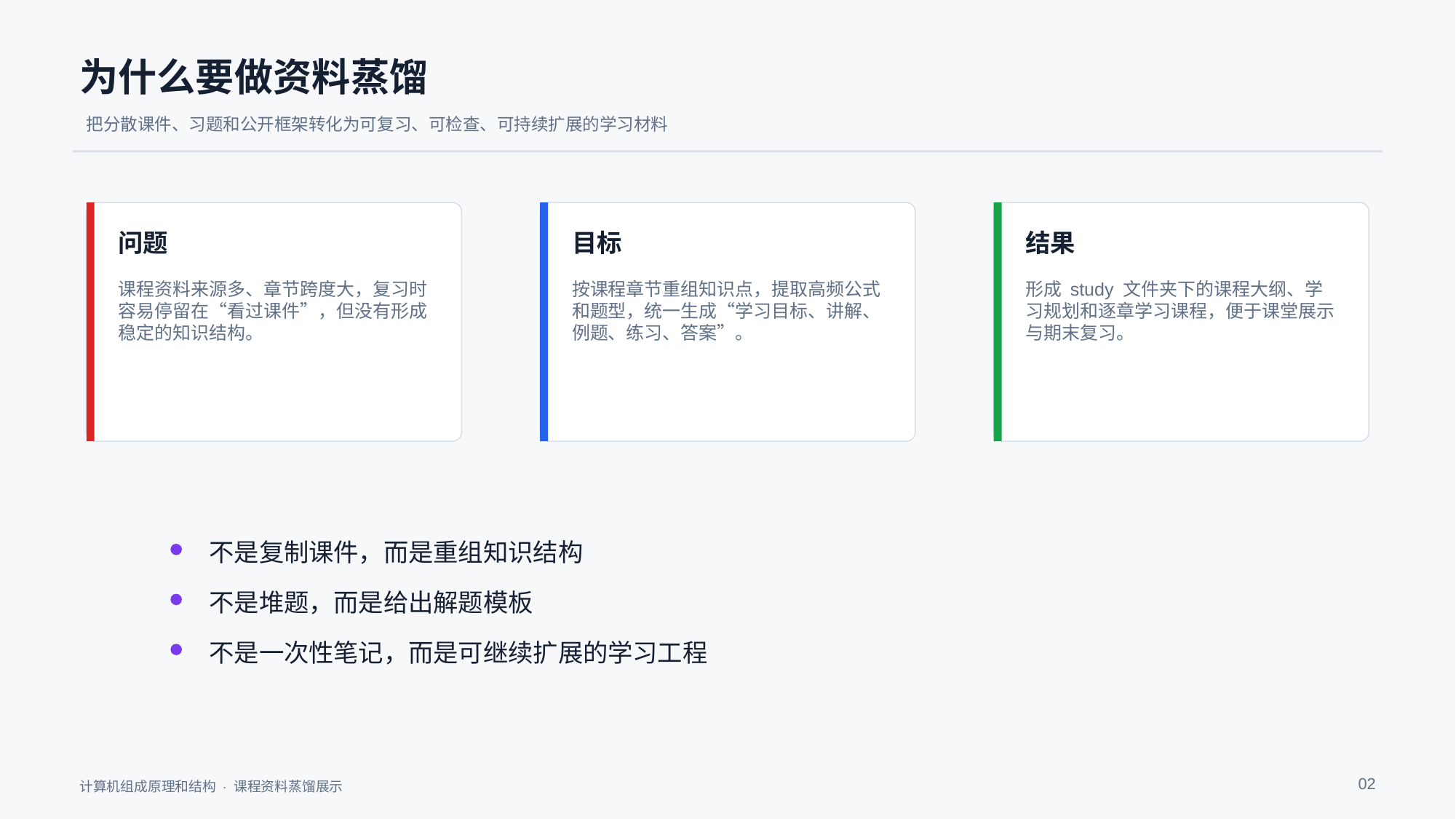

为什么要做资料蒸馏
把分散课件、习题和公开框架转化为可复习、可检查、可持续扩展的学习材料

问题
目标
结果
课程资料来源多、章节跨度大，复习时容易停留在“看过课件”，但没有形成稳定的知识结构。
按课程章节重组知识点，提取高频公式和题型，统一生成“学习目标、讲解、例题、练习、答案”。
形成 study 文件夹下的课程大纲、学习规划和逐章学习课程，便于课堂展示与期末复习。
不是复制课件，而是重组知识结构

不是堆题，而是给出解题模板

不是一次性笔记，而是可继续扩展的学习工程

02
计算机组成原理和结构 · 课程资料蒸馏展示